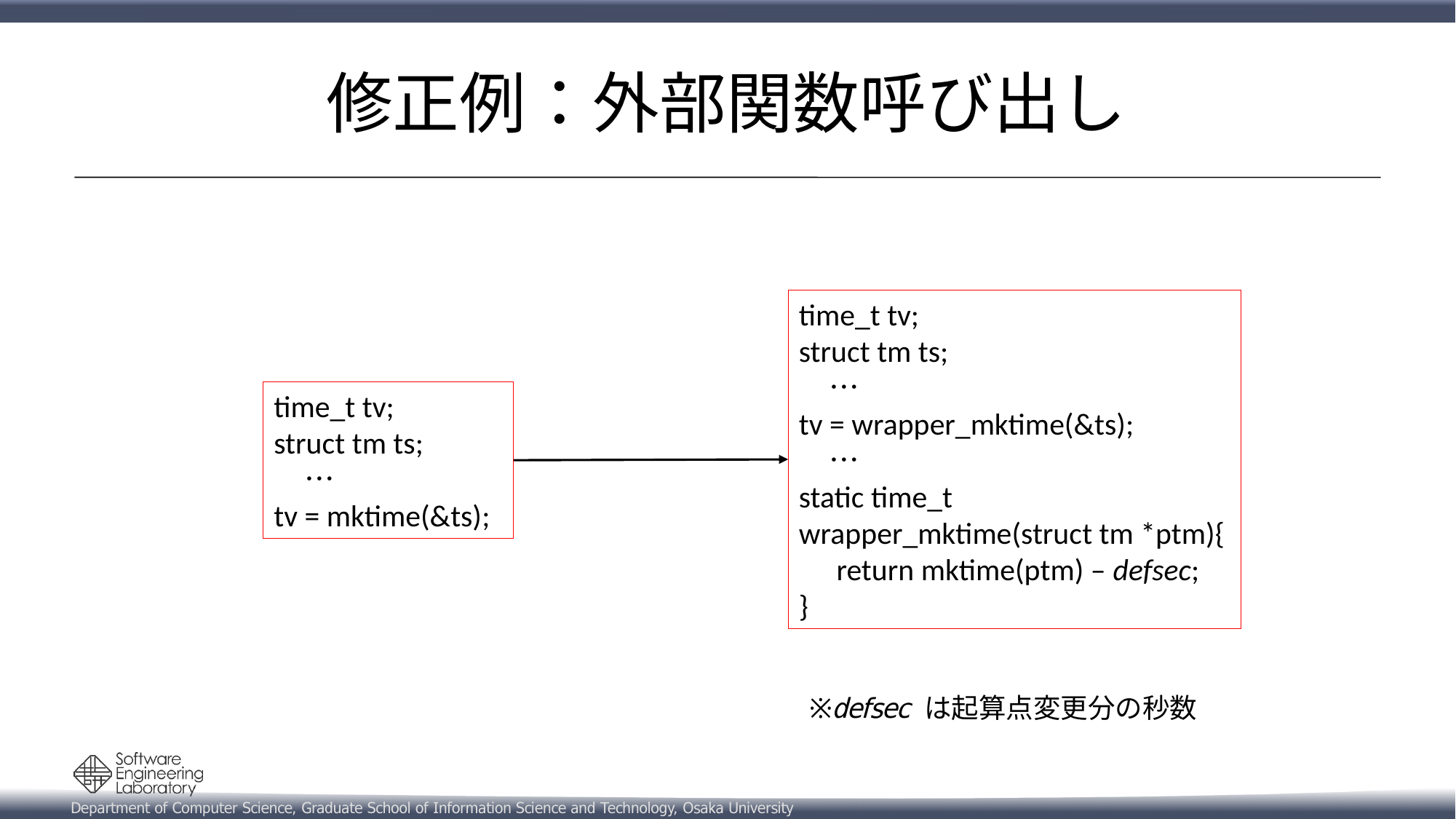

# 修正例：外部関数呼び出し
time_t tv;
struct tm ts;
　…
tv = wrapper_mktime(&ts);
　…
static time_t
wrapper_mktime(struct tm *ptm){
　return mktime(ptm) – defsec;
}
time_t tv;
struct tm ts;
　…
tv = mktime(&ts);
※defsec は起算点変更分の秒数